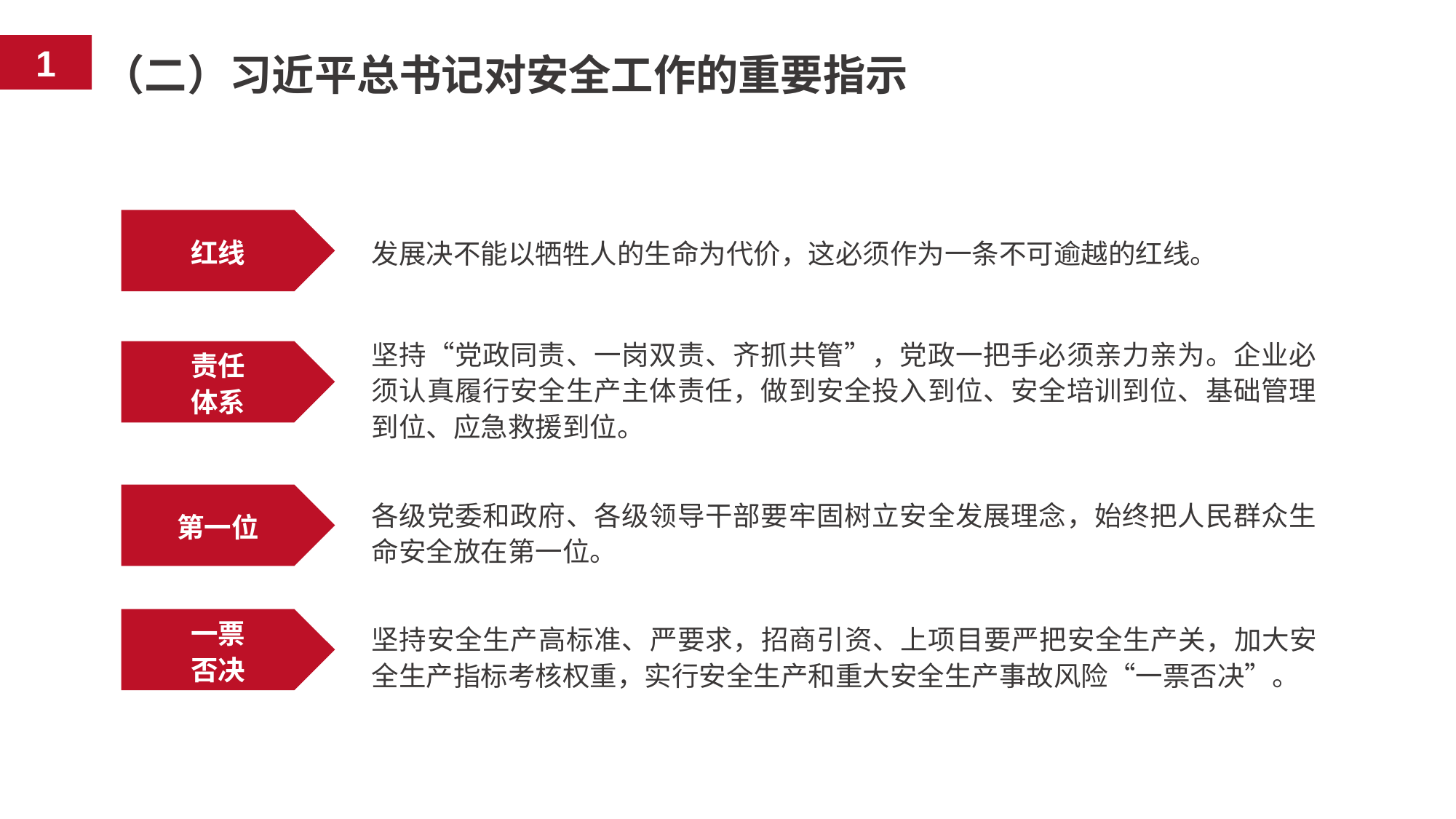

1
（二）习近平总书记对安全工作的重要指示
红线
发展决不能以牺牲人的生命为代价，这必须作为一条不可逾越的红线。
坚持“党政同责、一岗双责、齐抓共管”，党政一把手必须亲力亲为。企业必须认真履行安全生产主体责任，做到安全投入到位、安全培训到位、基础管理到位、应急救援到位。
责任
体系
第一位
各级党委和政府、各级领导干部要牢固树立安全发展理念，始终把人民群众生命安全放在第一位。
一票
否决
坚持安全生产高标准、严要求，招商引资、上项目要严把安全生产关，加大安全生产指标考核权重，实行安全生产和重大安全生产事故风险“一票否决”。